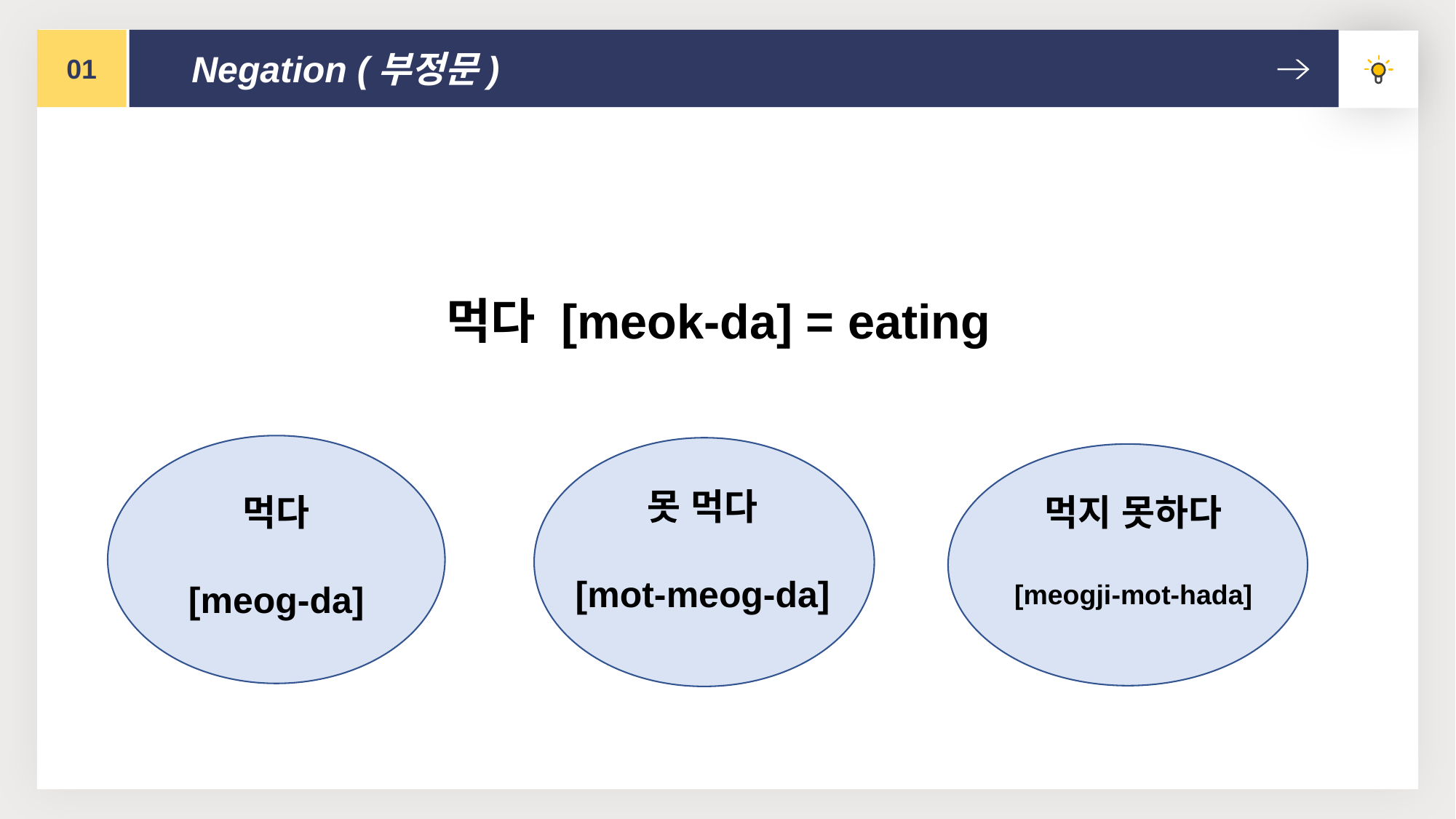

01
Negation (부정문)

먹다 [meok-da] = eating

못 먹다

[mot-meog-da]
먹다

[meog-da]
먹지 못하다

[meogji-mot-hada]